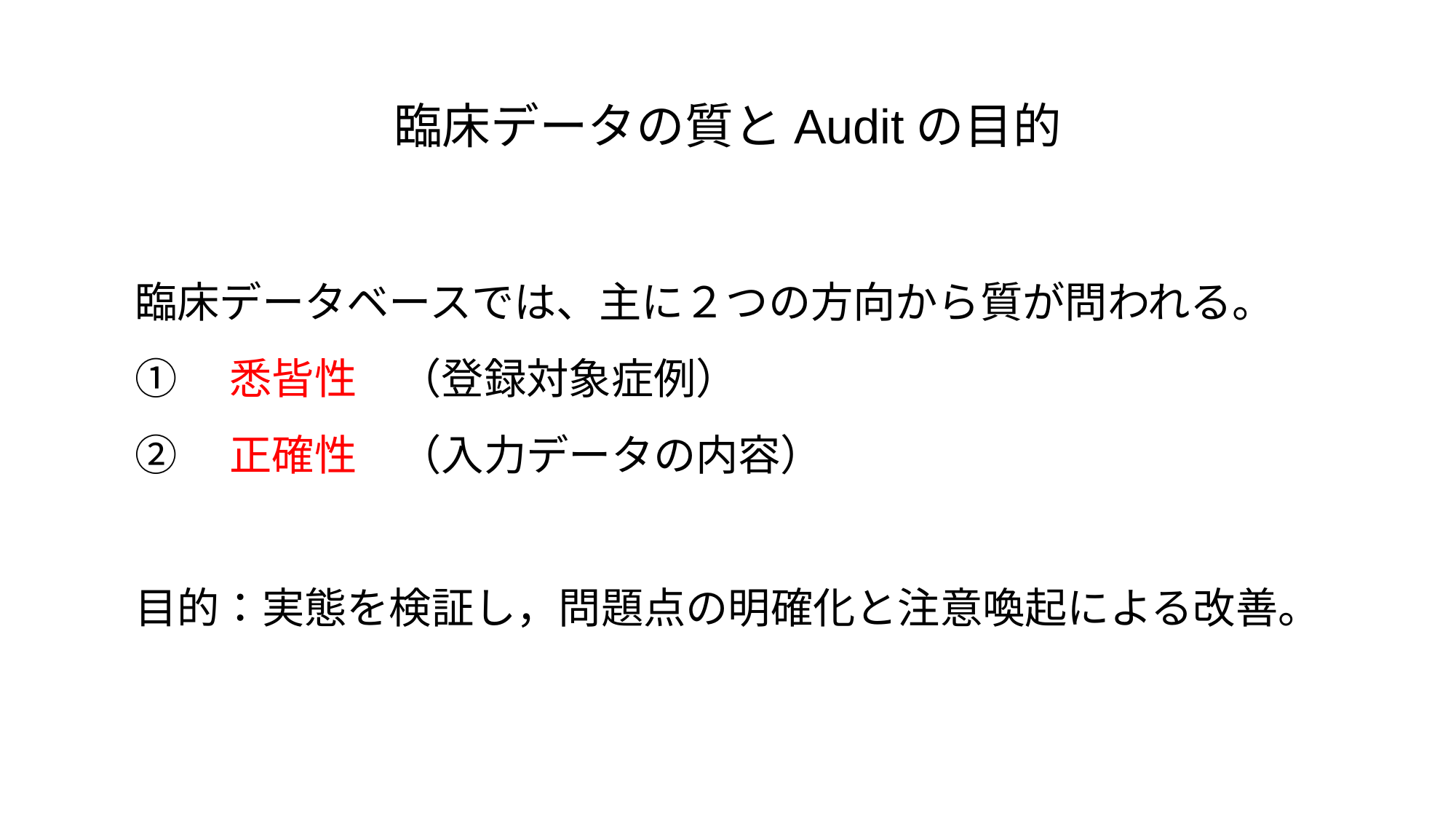

臨床データの質とAuditの目的
臨床データベースでは、主に２つの方向から質が問われる。
①　悉皆性　（登録対象症例）
②　正確性　（入力データの内容）

目的：実態を検証し，問題点の明確化と注意喚起による改善。